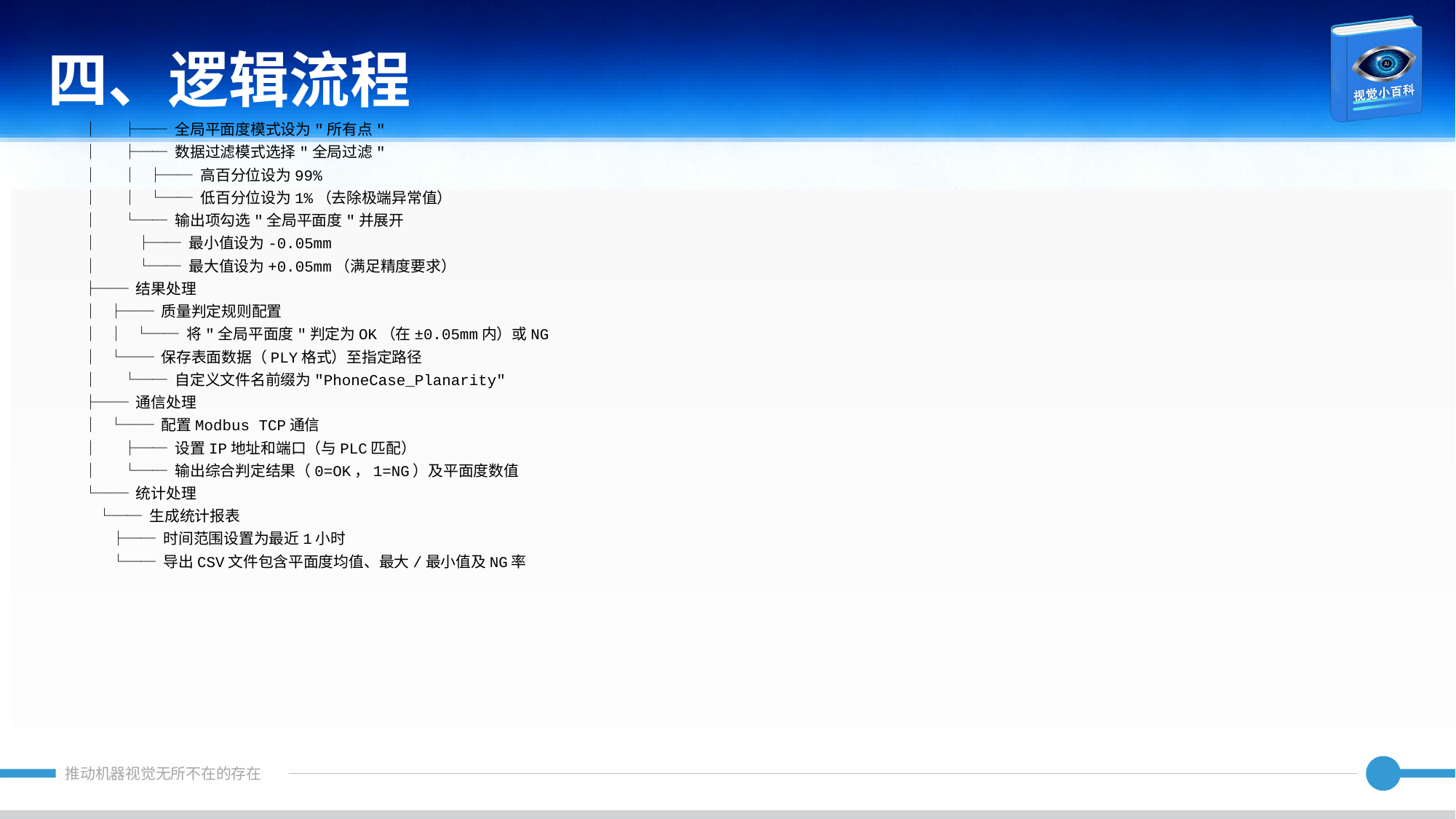

四、逻辑流程

│       ├── 全局平面度模式设为"所有点"
│       ├── 数据过滤模式选择"全局过滤"
│       │   ├── 高百分位设为99%
│       │   └── 低百分位设为1%（去除极端异常值）
│       └── 输出项勾选"全局平面度"并展开
│           ├── 最小值设为-0.05mm
│           └── 最大值设为+0.05mm（满足精度要求）
├── 结果处理
│   ├── 质量判定规则配置
│   │   └── 将"全局平面度"判定为OK（在±0.05mm内）或NG
│   └── 保存表面数据（PLY格式）至指定路径
│       └── 自定义文件名前缀为"PhoneCase_Planarity"
├── 通信处理
│   └── 配置Modbus TCP通信
│       ├── 设置IP地址和端口（与PLC匹配）
│       └── 输出综合判定结果（0=OK，1=NG）及平面度数值
└── 统计处理
    └── 生成统计报表
        ├── 时间范围设置为最近1小时
        └── 导出CSV文件包含平面度均值、最大/最小值及NG率
9